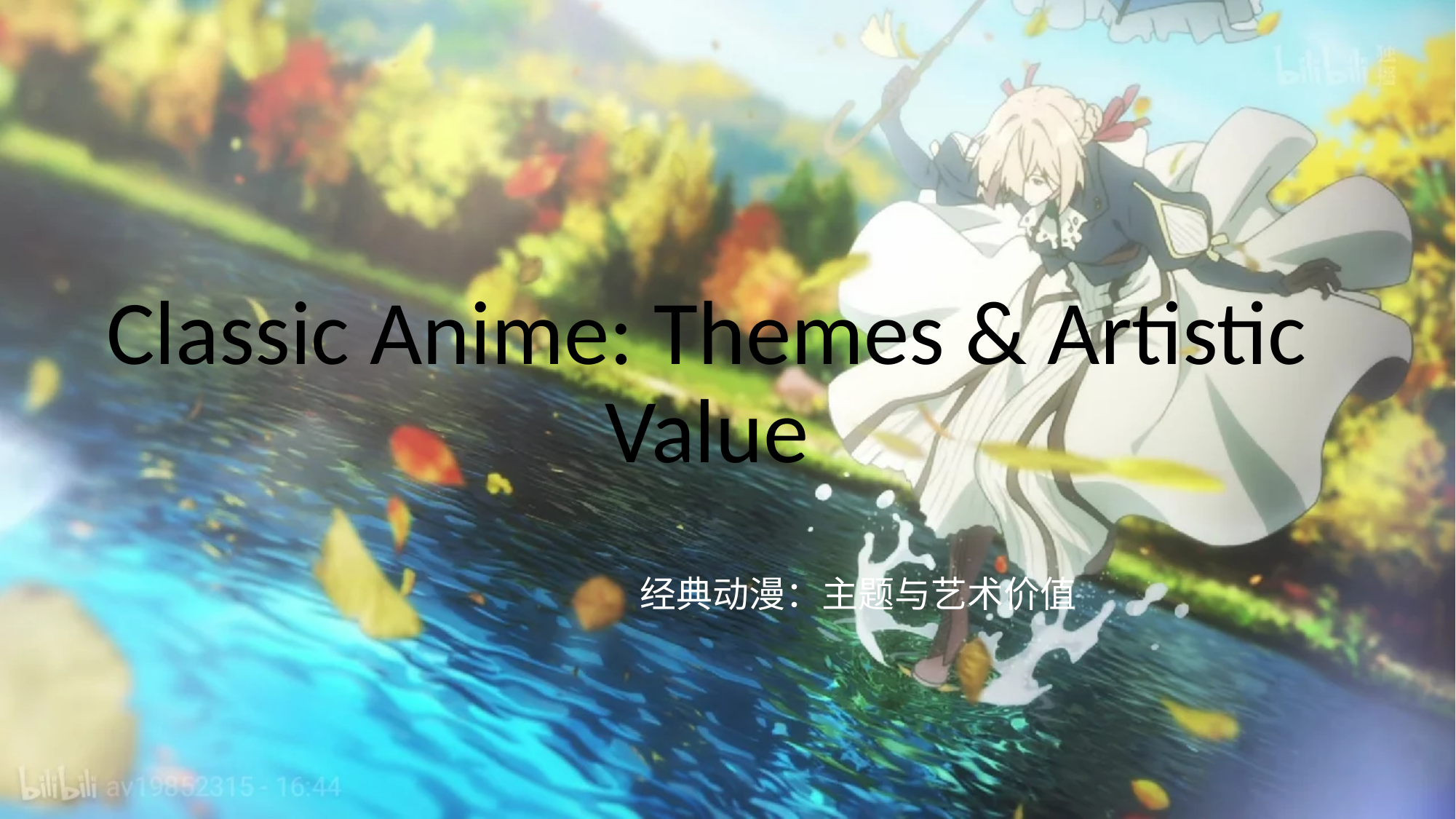

# Classic Anime: Themes & Artistic Value
经典动漫：主题与艺术价值